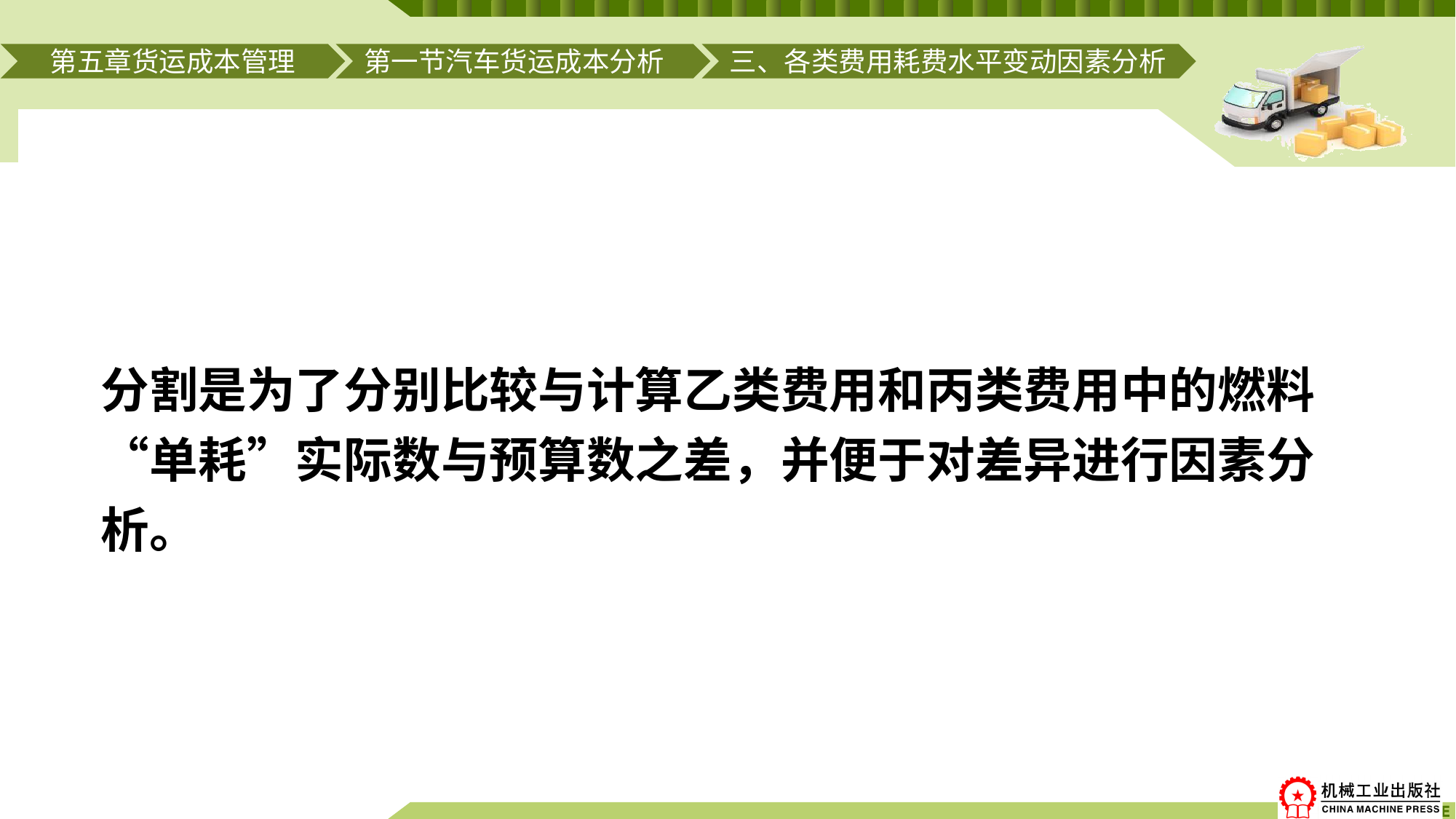

第五章货运成本管理
第一节汽车货运成本分析
三、各类费用耗费水平变动因素分析
# 分割是为了分别比较与计算乙类费用和丙类费用中的燃料“单耗”实际数与预算数之差，并便于对差异进行因素分析。